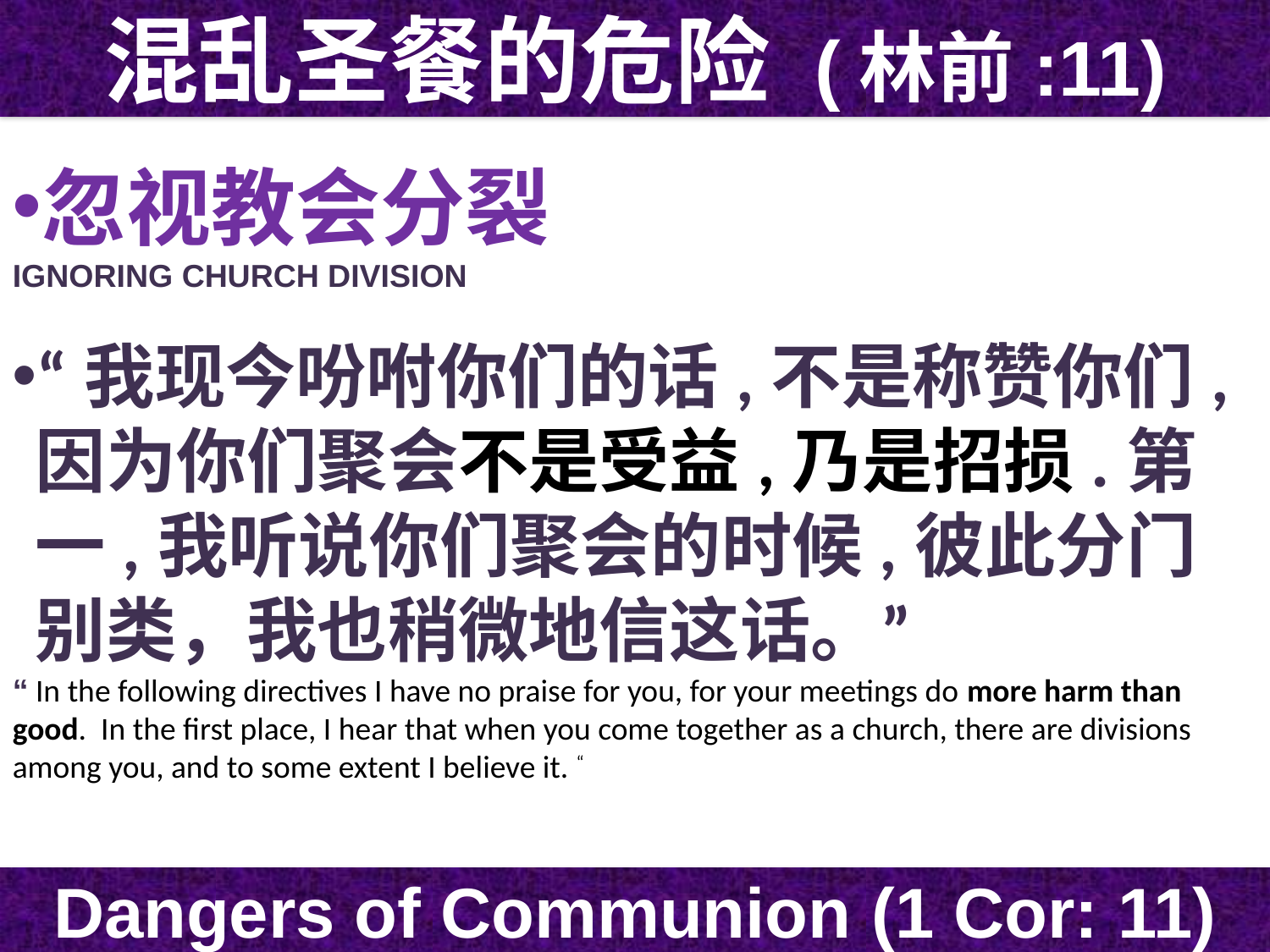

混乱圣餐的危险 (林前:11)
忽视教会分裂
IGNORING CHURCH DIVISION

“我现今吩咐你们的话,不是称赞你们,  因为你们聚会不是受益,乃是招损.第一,我听说你们聚会的时候,彼此分门别类，我也稍微地信这话。”
“ In the following directives I have no praise for you, for your meetings do more harm than good.  In the first place, I hear that when you come together as a church, there are divisions among you, and to some extent I believe it. “
Dangers of Communion (1 Cor: 11)